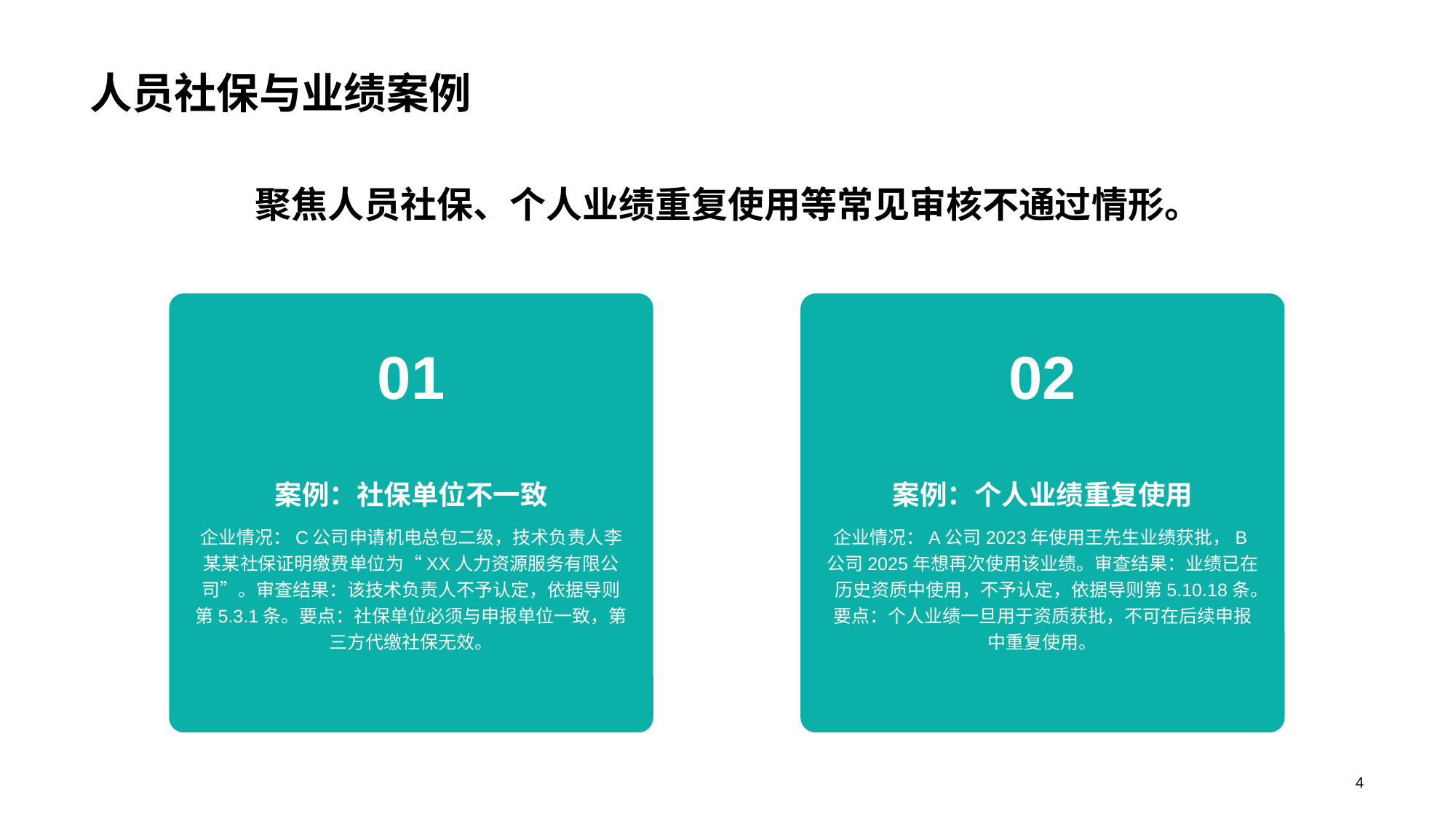

人员社保与业绩案例
聚焦人员社保、个人业绩重复使用等常见审核不通过情形。

01
案例：社保单位不一致
企业情况：C公司申请机电总包二级，技术负责人李某某社保证明缴费单位为“XX人力资源服务有限公司”。审查结果：该技术负责人不予认定，依据导则第5.3.1条。要点：社保单位必须与申报单位一致，第三方代缴社保无效。

02
案例：个人业绩重复使用
企业情况：A公司2023年使用王先生业绩获批，B公司2025年想再次使用该业绩。审查结果：业绩已在历史资质中使用，不予认定，依据导则第5.10.18条。要点：个人业绩一旦用于资质获批，不可在后续申报中重复使用。
4